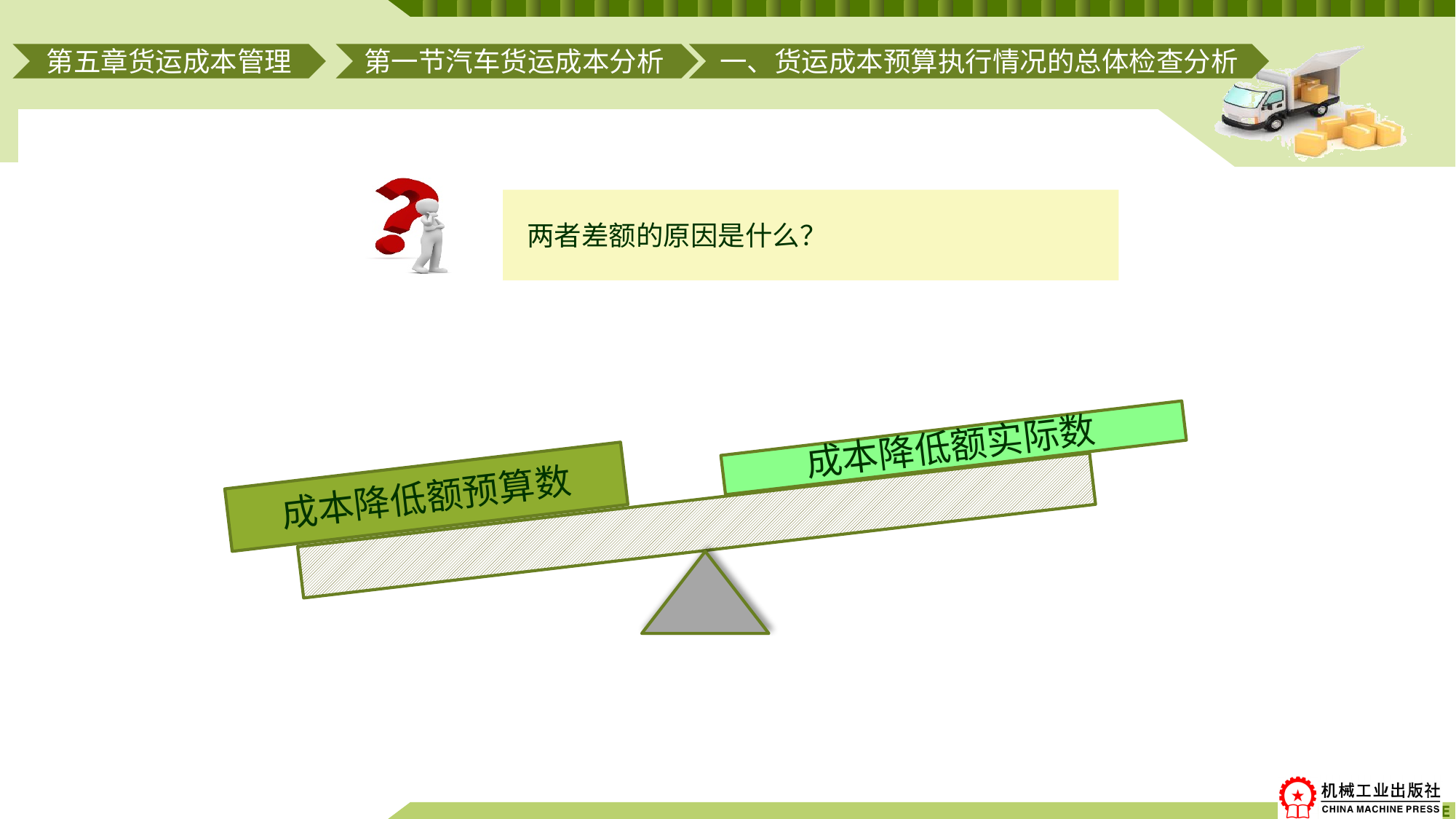

第一节汽车货运成本分析
一、货运成本预算执行情况的总体检查分析
第五章货运成本管理
两者差额的原因是什么？
成本降低额实际数

成本降低额预算数